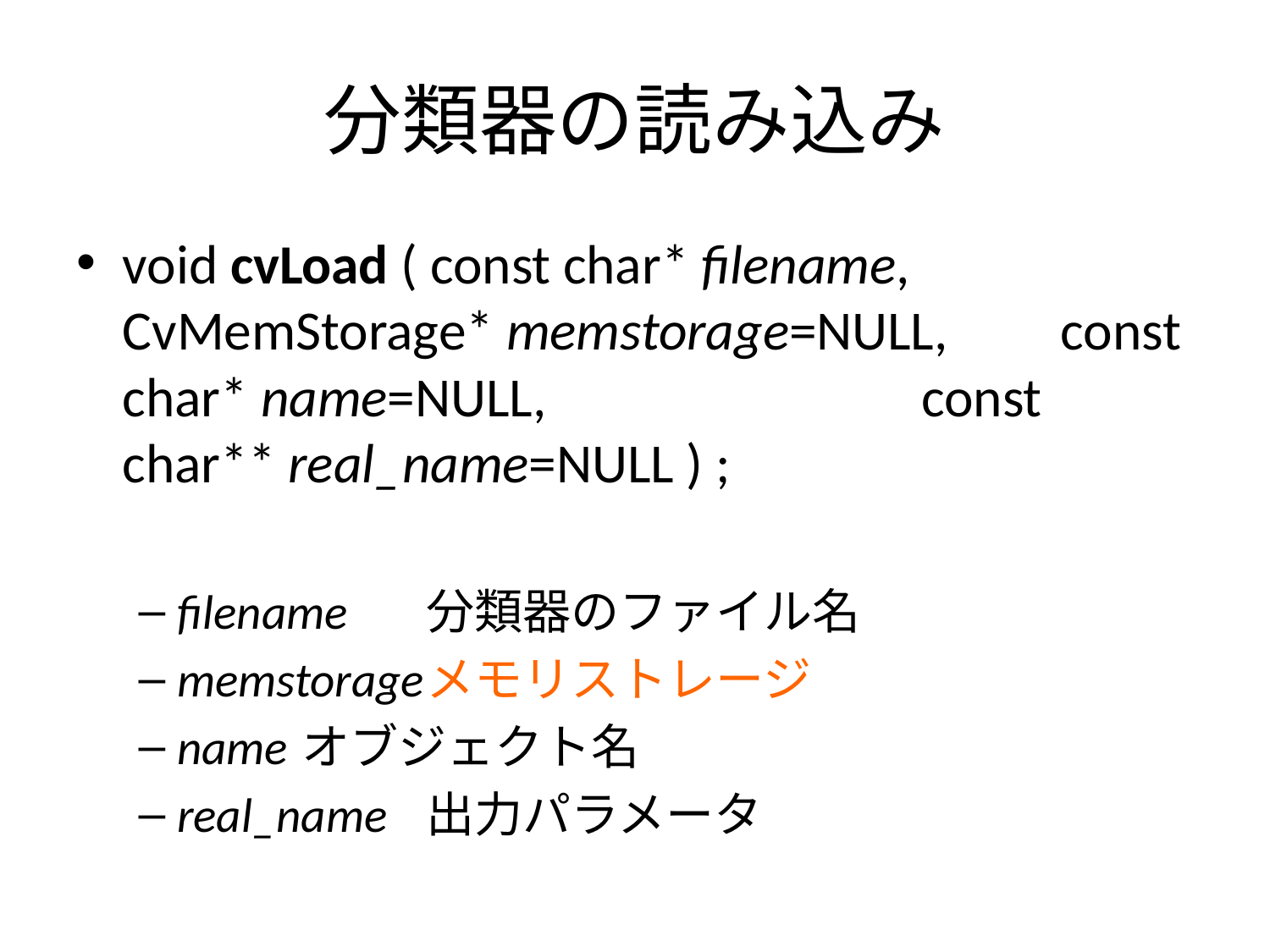

# 分類器の読み込み
void cvLoad ( const char* filename, CvMemStorage* memstorage=NULL,         const char* name=NULL,                              const char** real_name=NULL ) ;

filename			分類器のファイル名
memstorage		メモリストレージ
name				オブジェクト名
real_name		出力パラメータ